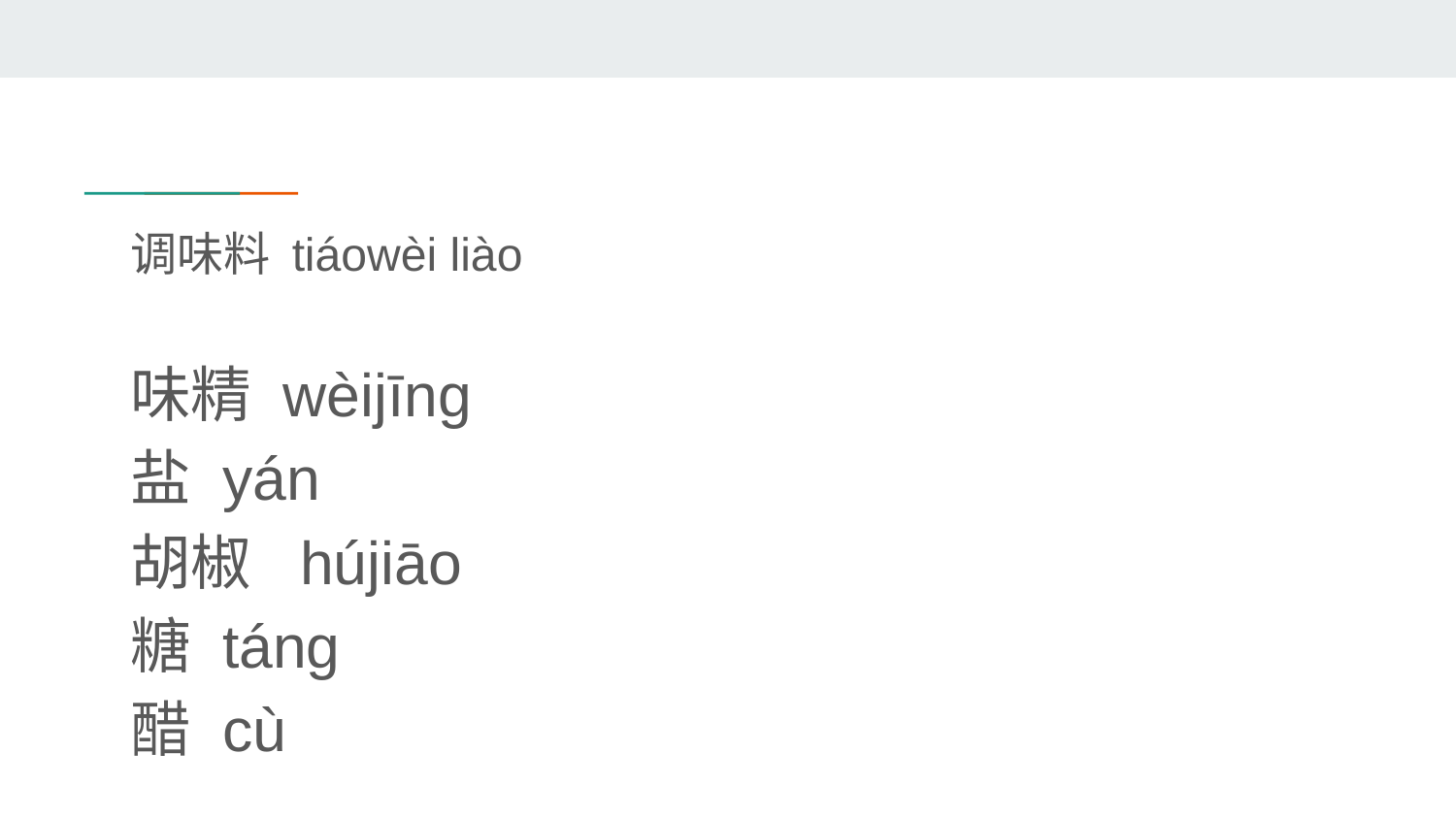

# 调味料 tiáowèi liào

味精 wèijīng
盐 yán
胡椒  hújiāo
糖 táng
醋 cù